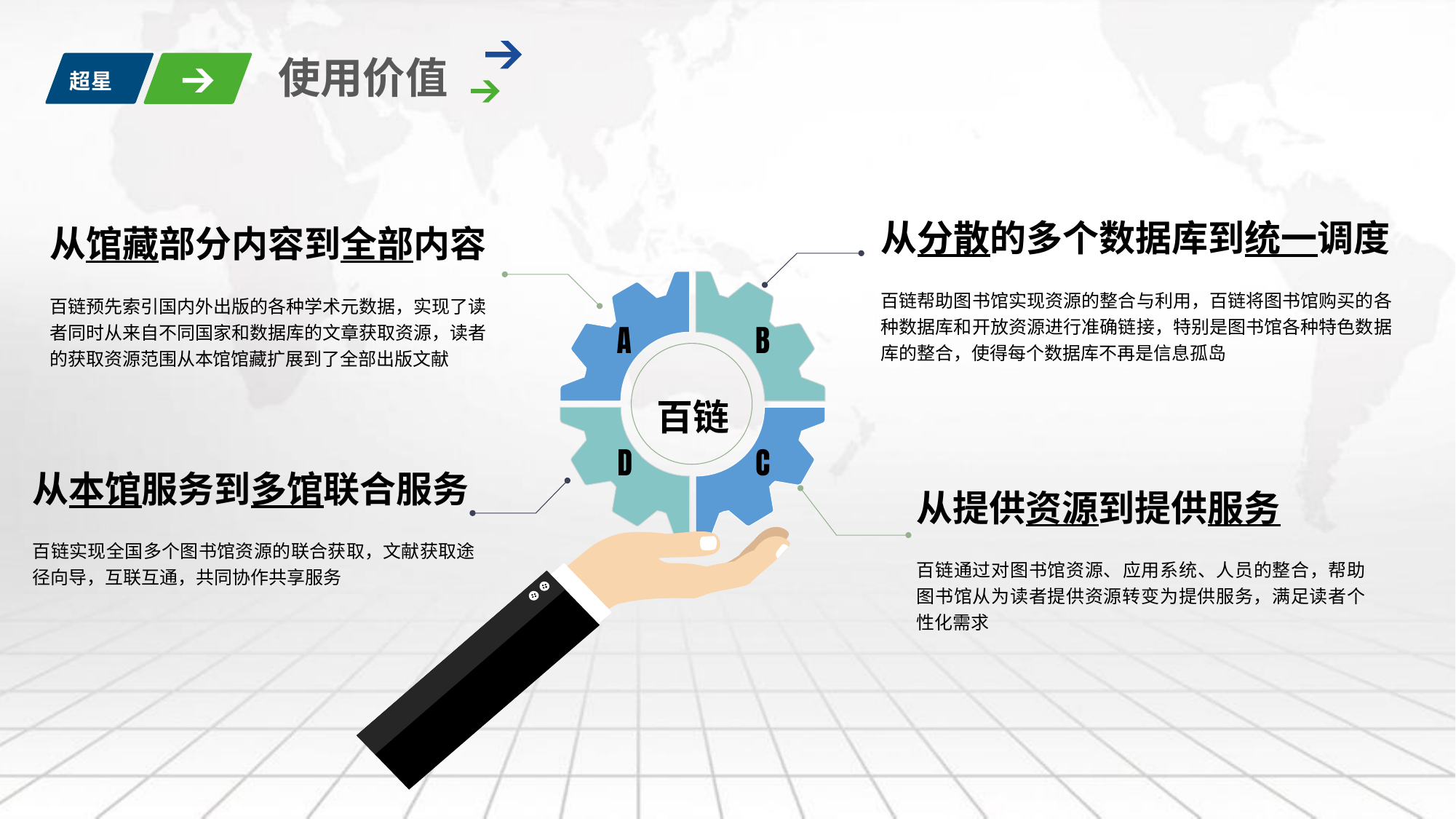

使用价值

超星

从分散的多个数据库到统一调度

百链帮助图书馆实现资源的整合与利用，百链将图书馆购买的各种数据库和开放资源进行准确链接，特别是图书馆各种特色数据库的整合，使得每个数据库不再是信息孤岛
从馆藏部分内容到全部内容

百链预先索引国内外出版的各种学术元数据，实现了读者同时从来自不同国家和数据库的文章获取资源，读者的获取资源范围从本馆馆藏扩展到了全部出版文献

A
B

百链
D
C
从本馆服务到多馆联合服务

百链实现全国多个图书馆资源的联合获取，文献获取途径向导，互联互通，共同协作共享服务
从提供资源到提供服务

百链通过对图书馆资源、应用系统、人员的整合，帮助图书馆从为读者提供资源转变为提供服务，满足读者个性化需求